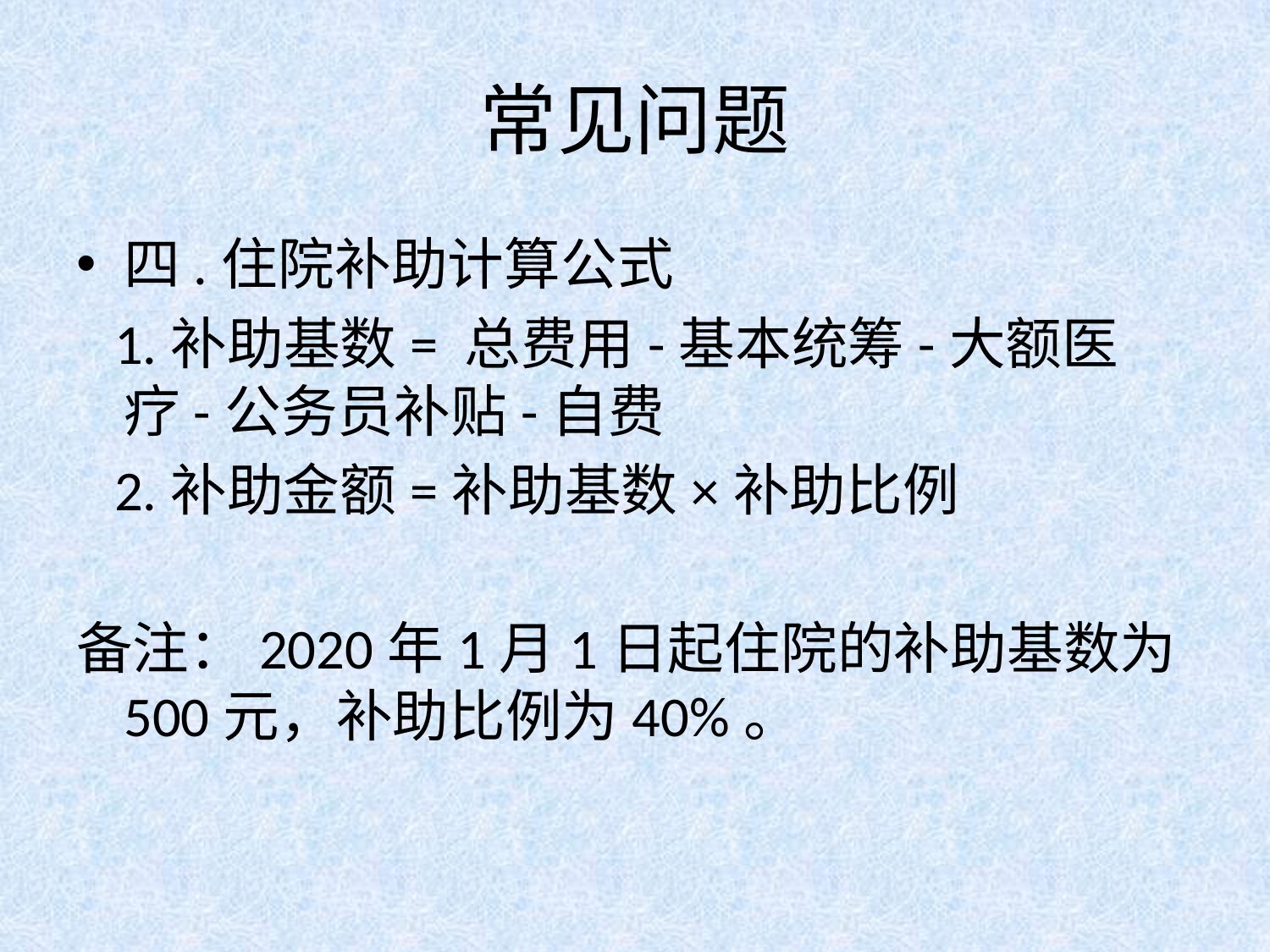

# 常见问题
四.住院补助计算公式
   1.补助基数= 总费用-基本统筹-大额医疗-公务员补贴-自费
   2.补助金额=补助基数×补助比例

备注：2020年1月1日起住院的补助基数为500元，补助比例为40%。